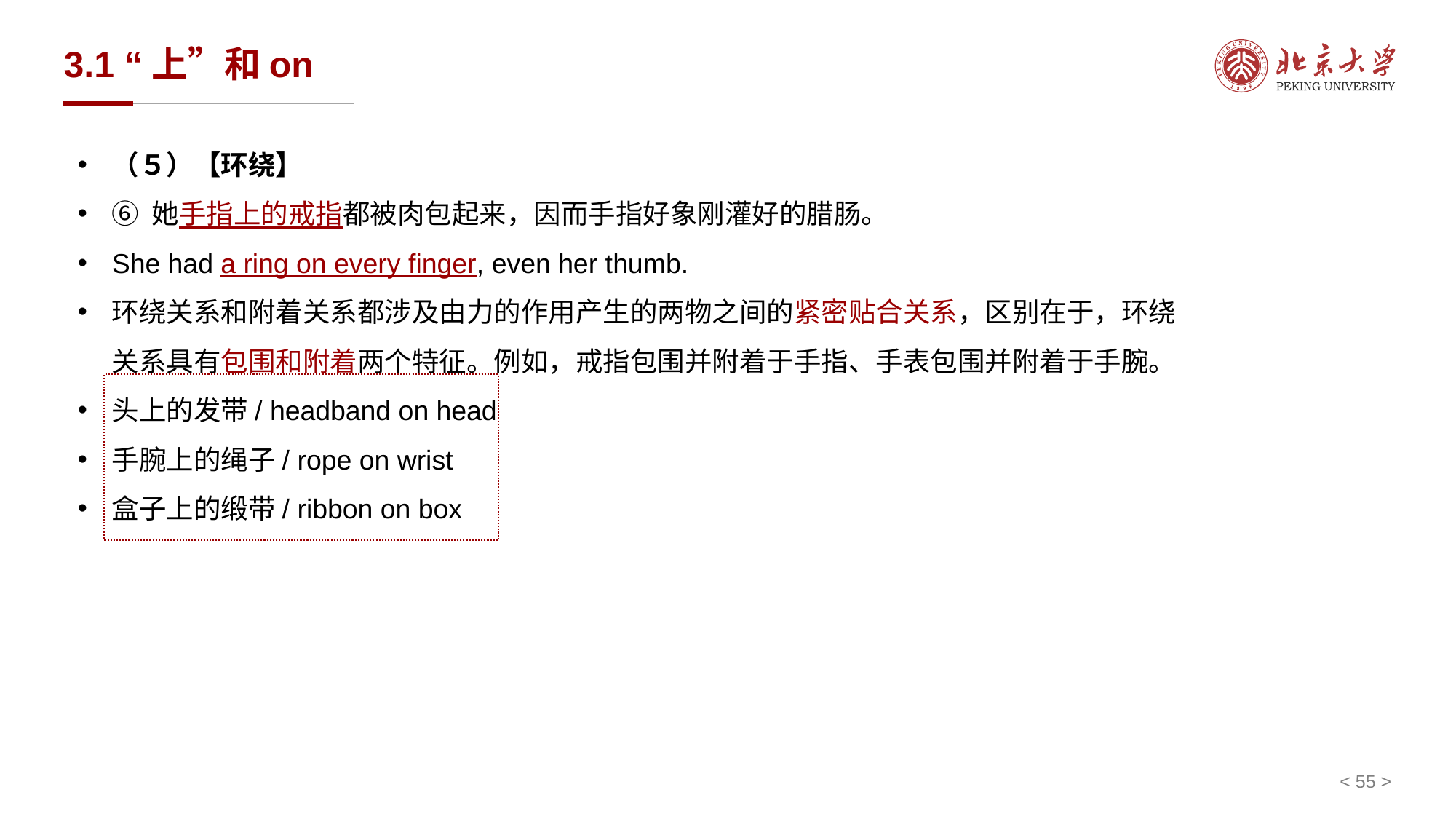

# 3.1 “上”和on
（５）【环绕】
⑥ 她手指上的戒指都被肉包起来，因而手指好象刚灌好的腊肠。
She had a ring on every finger, even her thumb.
环绕关系和附着关系都涉及由力的作用产生的两物之间的紧密贴合关系，区别在于，环绕关系具有包围和附着两个特征。例如，戒指包围并附着于手指、手表包围并附着于手腕。
头上的发带/ headband on head
手腕上的绳子/ rope on wrist
盒子上的缎带/ ribbon on box

< 55 >